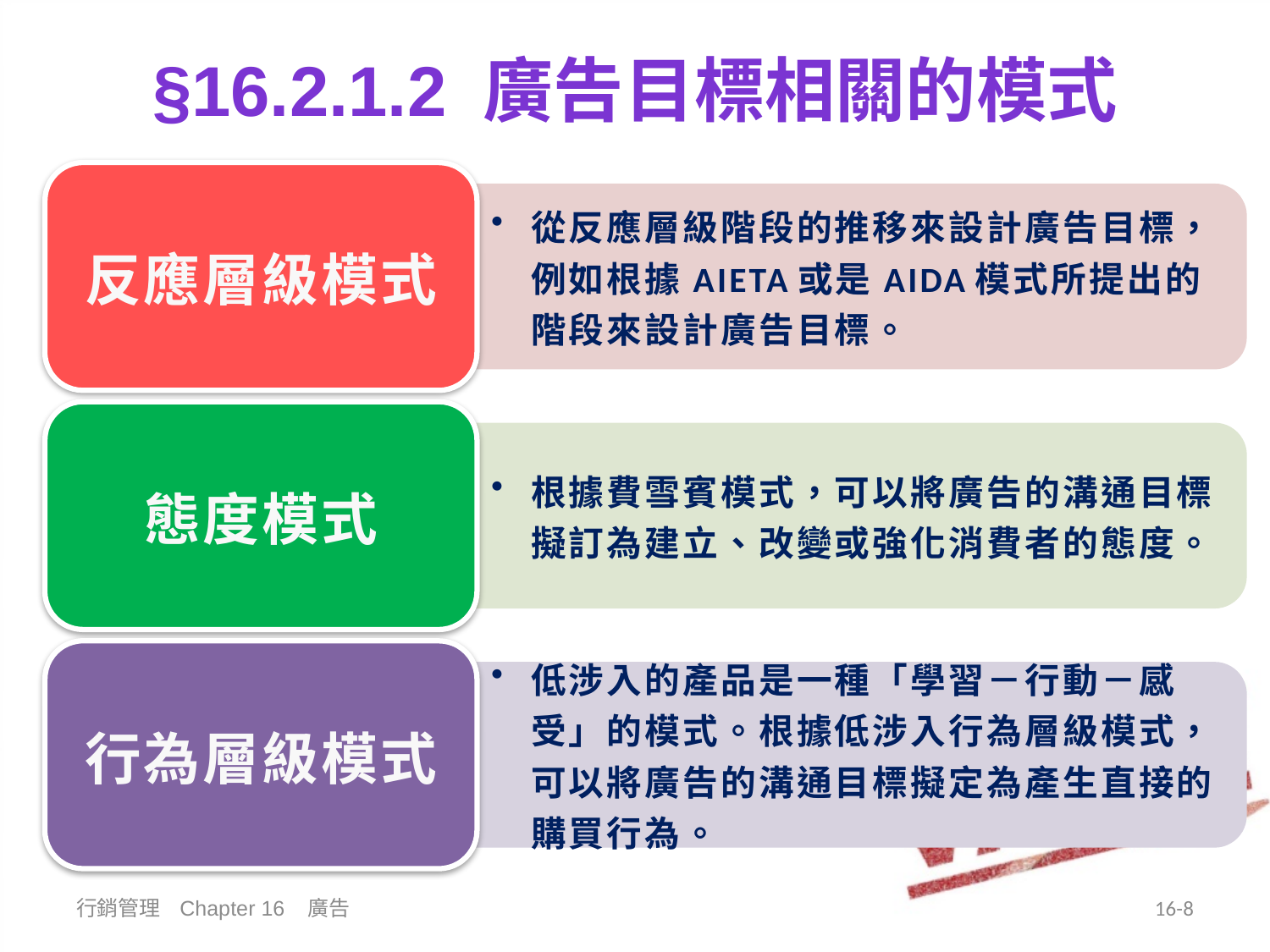

# §16.2.1.2 廣告目標相關的模式
反應層級模式
從反應層級階段的推移來設計廣告目標，例如根據AIETA或是AIDA模式所提出的階段來設計廣告目標。
態度模式
根據費雪賓模式，可以將廣告的溝通目標擬訂為建立、改變或強化消費者的態度。
行為層級模式
低涉入的產品是一種「學習－行動－感受」的模式。根據低涉入行為層級模式，可以將廣告的溝通目標擬定為產生直接的購買行為。
行銷管理   Chapter 16   廣告
16-8